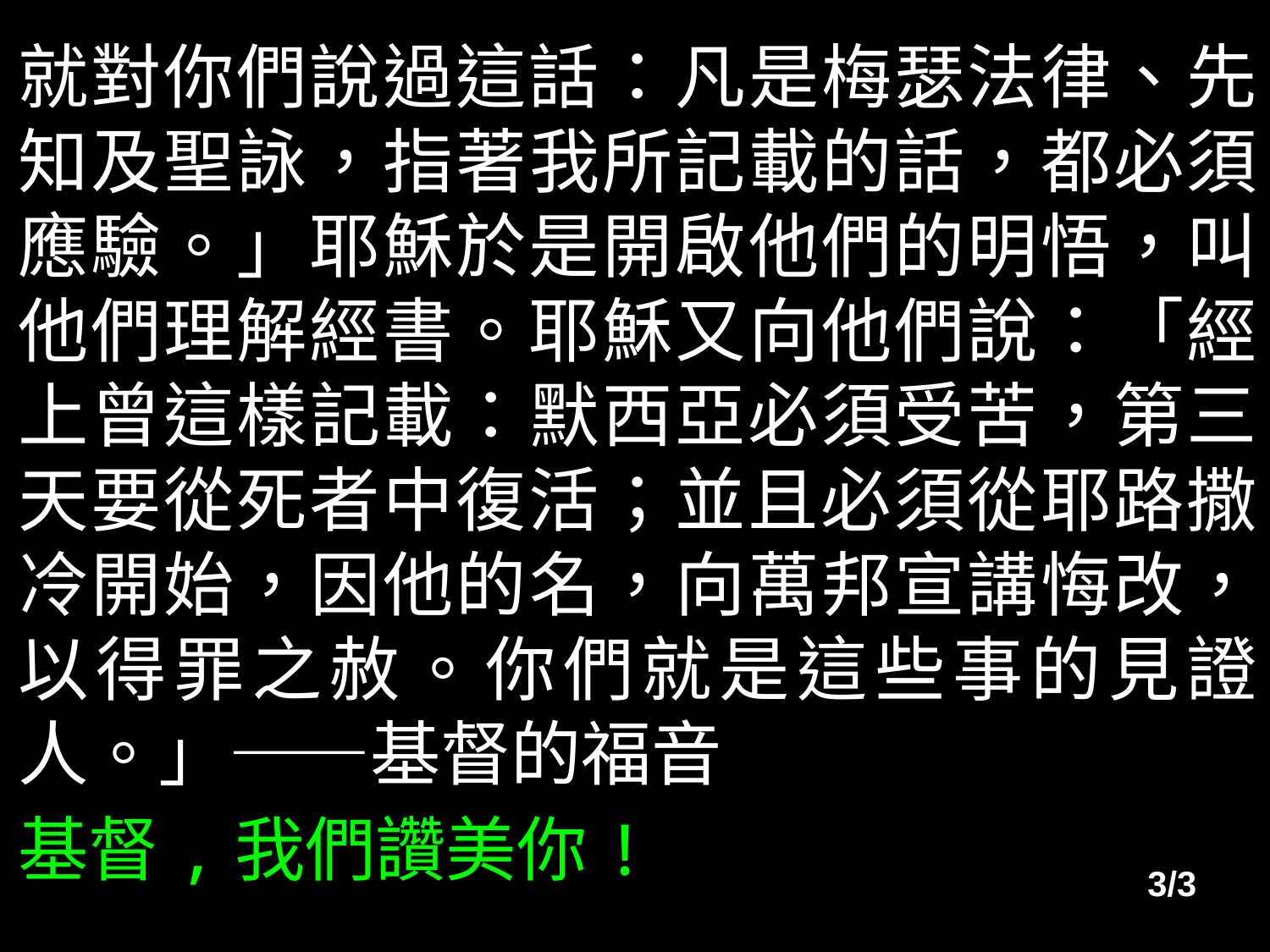

就對你們說過這話：凡是梅瑟法律、先知及聖詠，指著我所記載的話，都必須應驗。」耶穌於是開啟他們的明悟，叫他們理解經書。耶穌又向他們說：「經上曾這樣記載：默西亞必須受苦，第三天要從死者中復活；並且必須從耶路撒冷開始，因他的名，向萬邦宣講悔改，以得罪之赦。你們就是這些事的見證人。」——基督的福音
基督,我們讚美你!

3/3